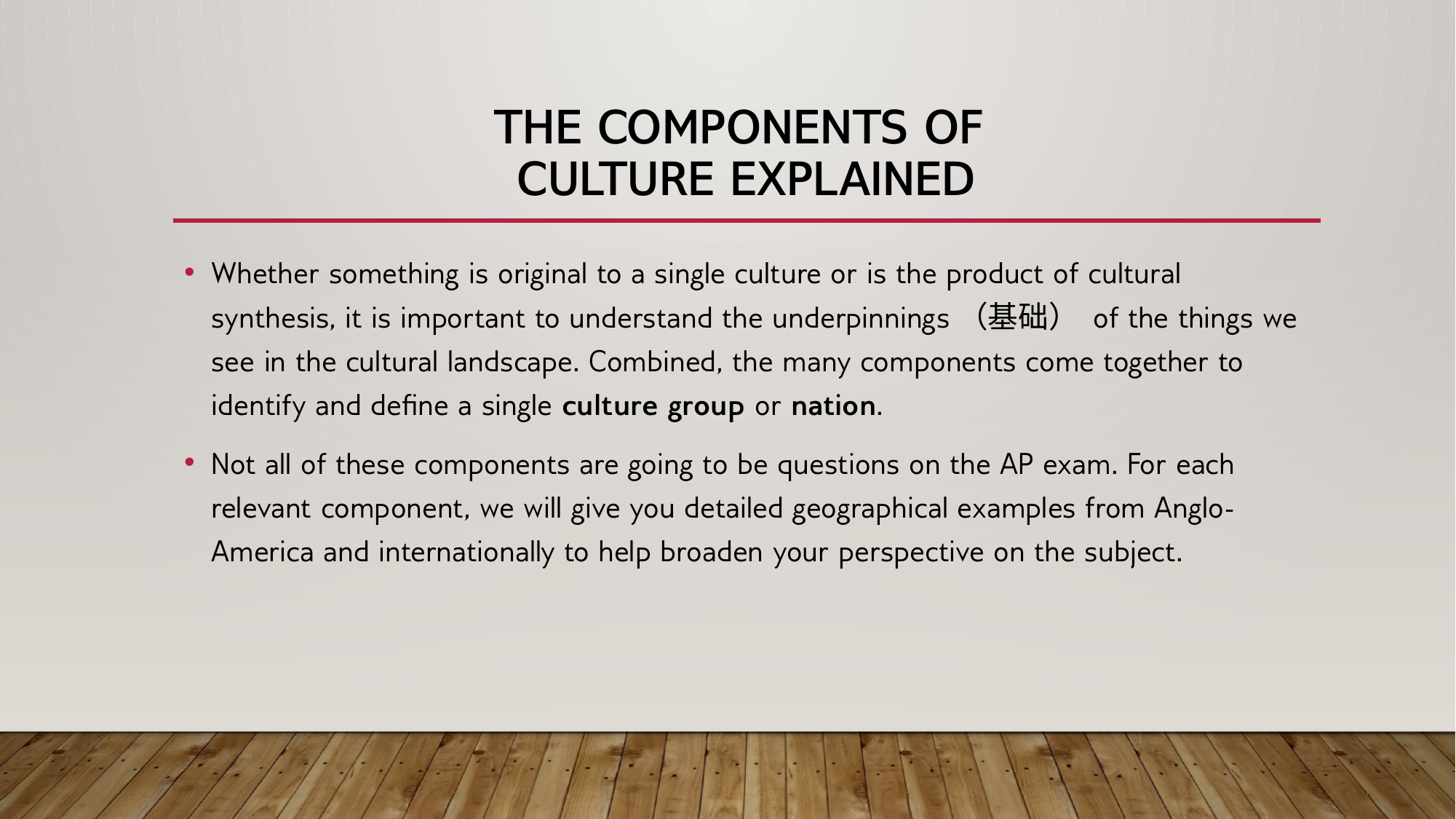

# THE COMPONENTS OF CULTURE EXPLAINED
Whether something is original to a single culture or is the product of cultural synthesis, it is important to understand the underpinnings（基础） of the things we see in the cultural landscape. Combined, the many components come together to identify and define a single culture group or nation.
Not all of these components are going to be questions on the AP exam. For each relevant component, we will give you detailed geographical examples from Anglo-America and internationally to help broaden your perspective on the subject.